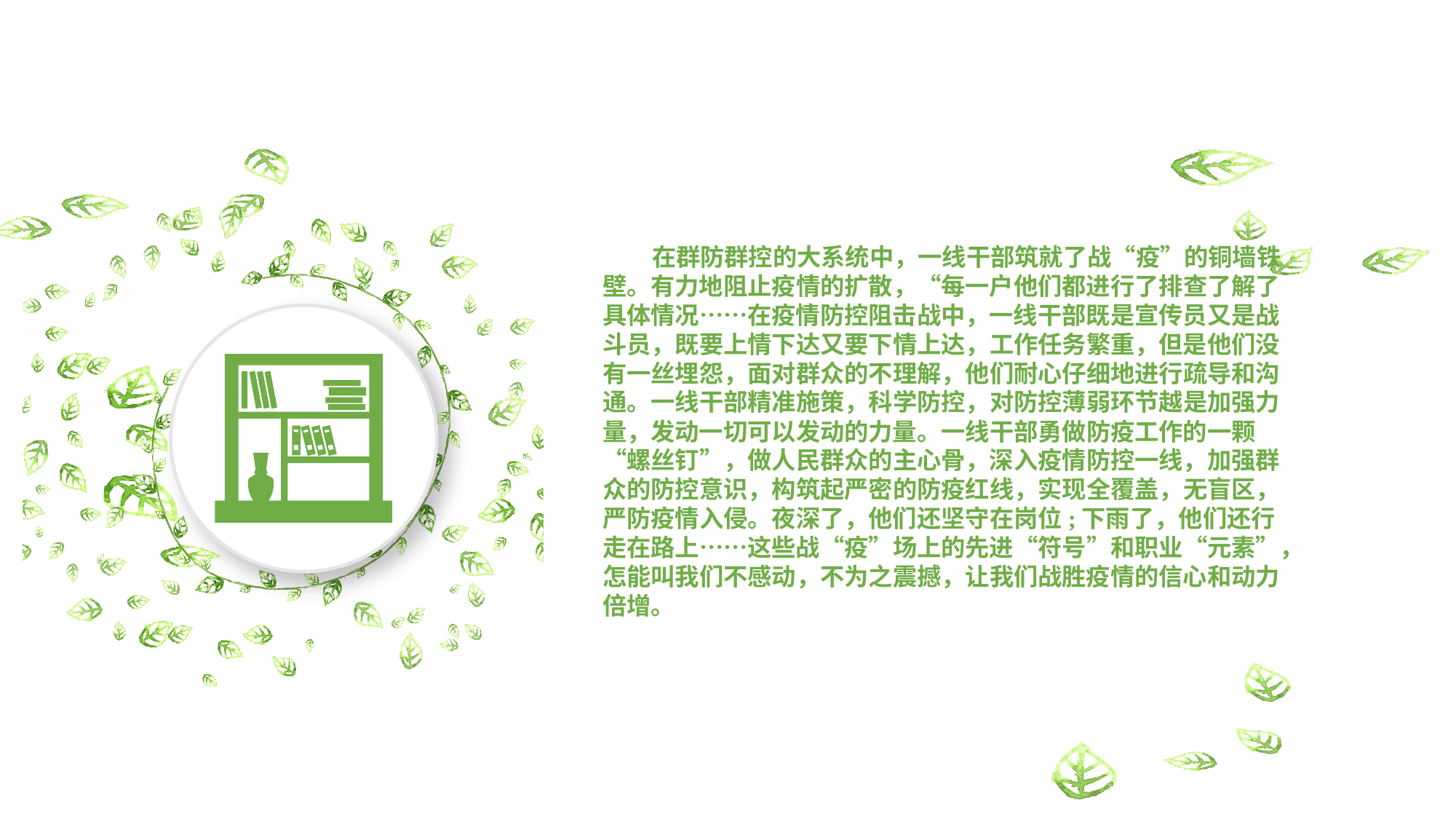

在群防群控的大系统中，一线干部筑就了战“疫”的铜墙铁壁。有力地阻止疫情的扩散，“每一户他们都进行了排查了解了具体情况……在疫情防控阻击战中，一线干部既是宣传员又是战斗员，既要上情下达又要下情上达，工作任务繁重，但是他们没有一丝埋怨，面对群众的不理解，他们耐心仔细地进行疏导和沟通。一线干部精准施策，科学防控，对防控薄弱环节越是加强力量，发动一切可以发动的力量。一线干部勇做防疫工作的一颗“螺丝钉”，做人民群众的主心骨，深入疫情防控一线，加强群众的防控意识，构筑起严密的防疫红线，实现全覆盖，无盲区，严防疫情入侵。夜深了，他们还坚守在岗位;下雨了，他们还行走在路上……这些战“疫”场上的先进“符号”和职业“元素”，怎能叫我们不感动，不为之震撼，让我们战胜疫情的信心和动力倍增。